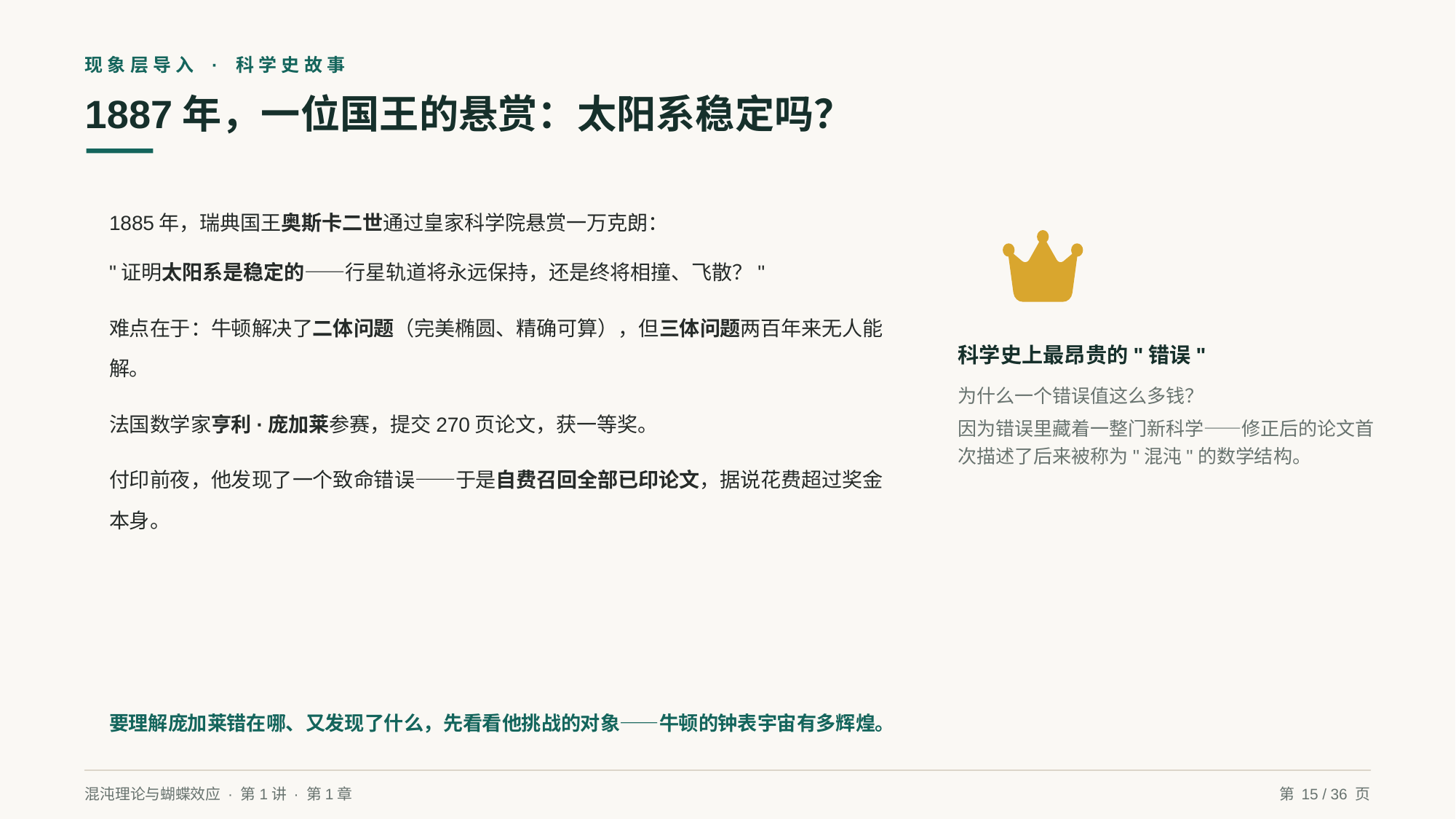

现象层导入 · 科学史故事
1887年，一位国王的悬赏：太阳系稳定吗？

1885年，瑞典国王奥斯卡二世通过皇家科学院悬赏一万克朗：
"证明太阳系是稳定的——行星轨道将永远保持，还是终将相撞、飞散？"
难点在于：牛顿解决了二体问题（完美椭圆、精确可算），但三体问题两百年来无人能解。
法国数学家亨利·庞加莱参赛，提交270页论文，获一等奖。
付印前夜，他发现了一个致命错误——于是自费召回全部已印论文，据说花费超过奖金本身。

科学史上最昂贵的"错误"
为什么一个错误值这么多钱？
因为错误里藏着一整门新科学——修正后的论文首次描述了后来被称为"混沌"的数学结构。
要理解庞加莱错在哪、又发现了什么，先看看他挑战的对象——牛顿的钟表宇宙有多辉煌。

混沌理论与蝴蝶效应 · 第1讲 · 第1章
第 15 / 36 页